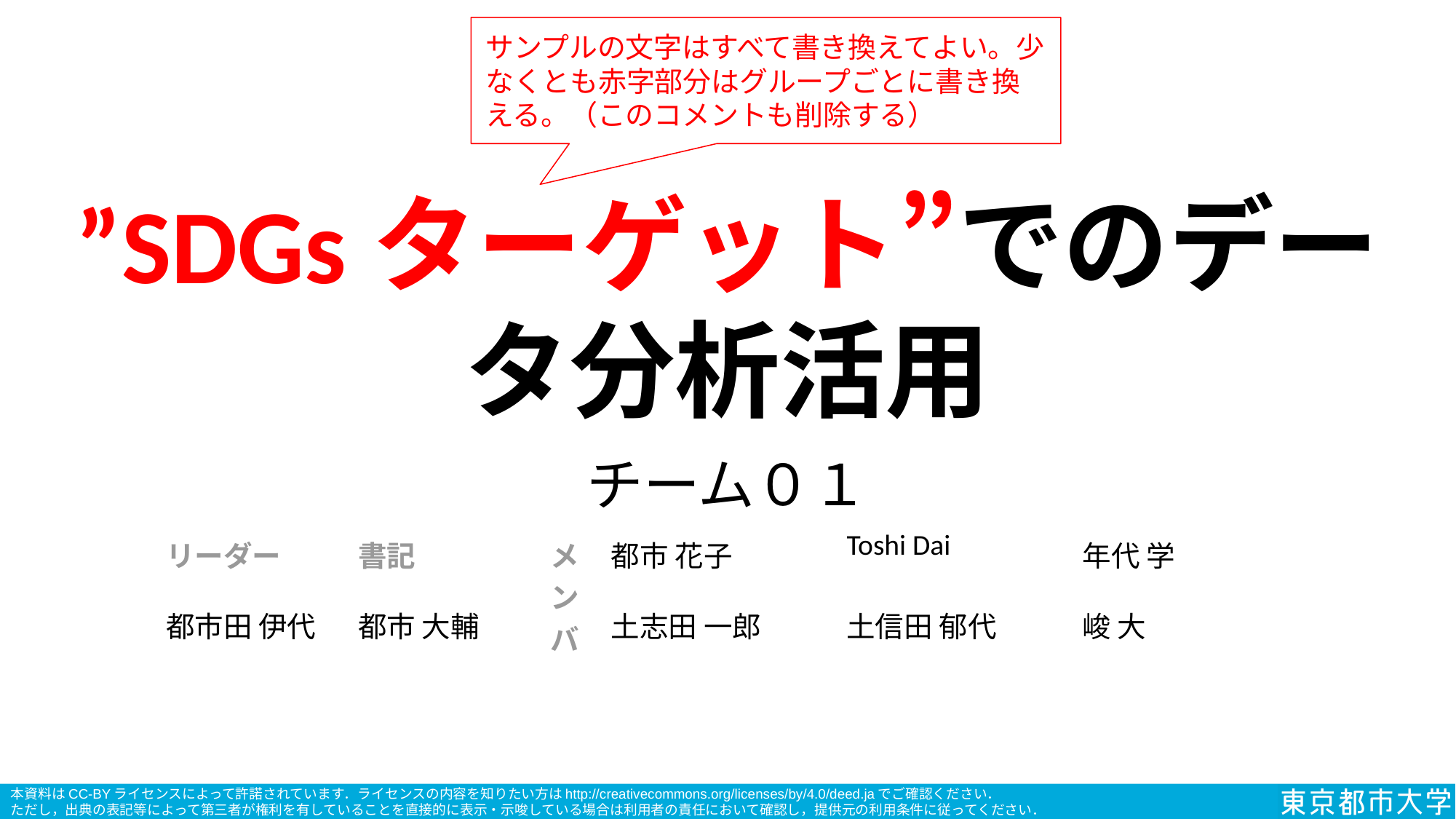

サンプルの文字はすべて書き換えてよい。少なくとも赤字部分はグループごとに書き換える。（このコメントも削除する）
# ”SDGsターゲット”でのデータ分析活用
チーム０１
| リーダー | 書記 | メンバ | 都市 花子 | Toshi Dai | 年代 学 |
| --- | --- | --- | --- | --- | --- |
| 都市田 伊代 | 都市 大輔 |  | 土志田 一郎 | 土信田 郁代 | 峻 大 |